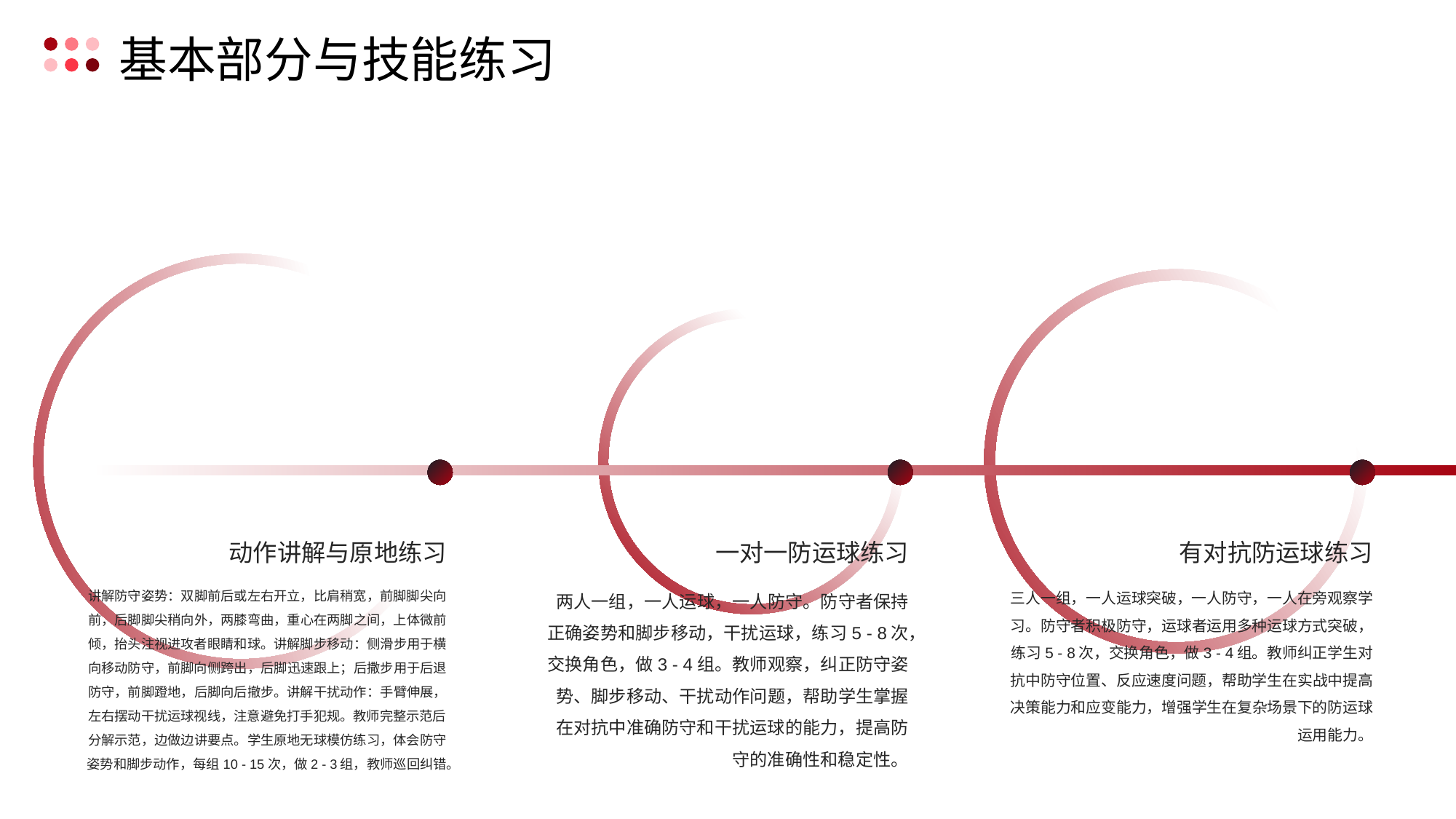

基本部分与技能练习

动作讲解与原地练习
一对一防运球练习
有对抗防运球练习
讲解防守姿势：双脚前后或左右开立，比肩稍宽，前脚脚尖向前，后脚脚尖稍向外，两膝弯曲，重心在两脚之间，上体微前倾，抬头注视进攻者眼睛和球。讲解脚步移动：侧滑步用于横向移动防守，前脚向侧跨出，后脚迅速跟上；后撒步用于后退防守，前脚蹬地，后脚向后撤步。讲解干扰动作：手臂伸展，左右摆动干扰运球视线，注意避免打手犯规。教师完整示范后分解示范，边做边讲要点。学生原地无球模仿练习，体会防守姿势和脚步动作，每组10 - 15次，做2 - 3组，教师巡回纠错。
两人一组，一人运球，一人防守。防守者保持正确姿势和脚步移动，干扰运球，练习5 - 8次，交换角色，做3 - 4组。教师观察，纠正防守姿势、脚步移动、干扰动作问题，帮助学生掌握在对抗中准确防守和干扰运球的能力，提高防守的准确性和稳定性。
三人一组，一人运球突破，一人防守，一人在旁观察学习。防守者积极防守，运球者运用多种运球方式突破，练习5 - 8次，交换角色，做3 - 4组。教师纠正学生对抗中防守位置、反应速度问题，帮助学生在实战中提高决策能力和应变能力，增强学生在复杂场景下的防运球运用能力。